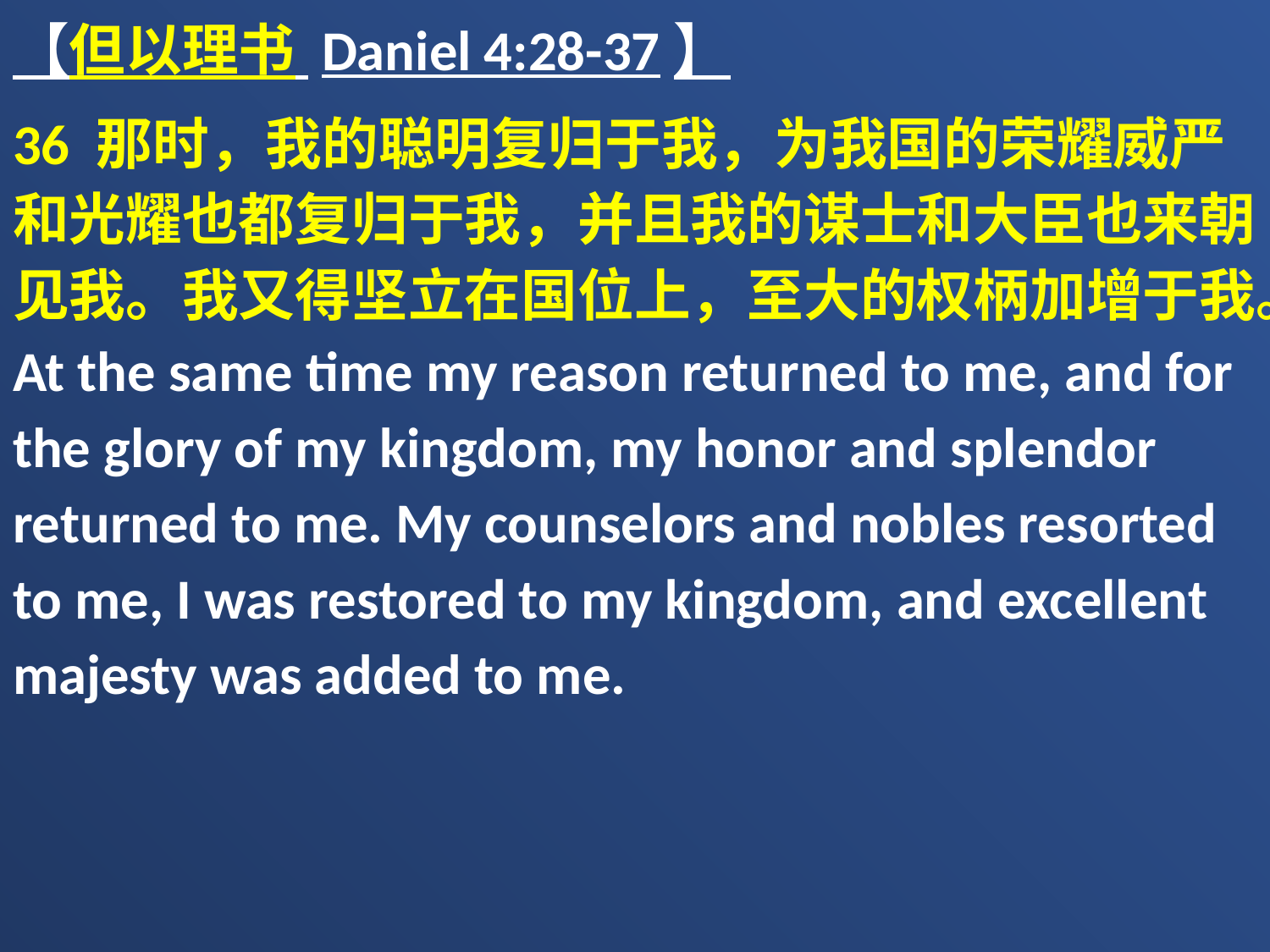

【但以理书 Daniel 4:28-37】
36 那时，我的聪明复归于我，为我国的荣耀威严和光耀也都复归于我，并且我的谋士和大臣也来朝见我。我又得坚立在国位上，至大的权柄加增于我。At the same time my reason returned to me, and for the glory of my kingdom, my honor and splendor returned to me. My counselors and nobles resorted to me, I was restored to my kingdom, and excellent majesty was added to me.